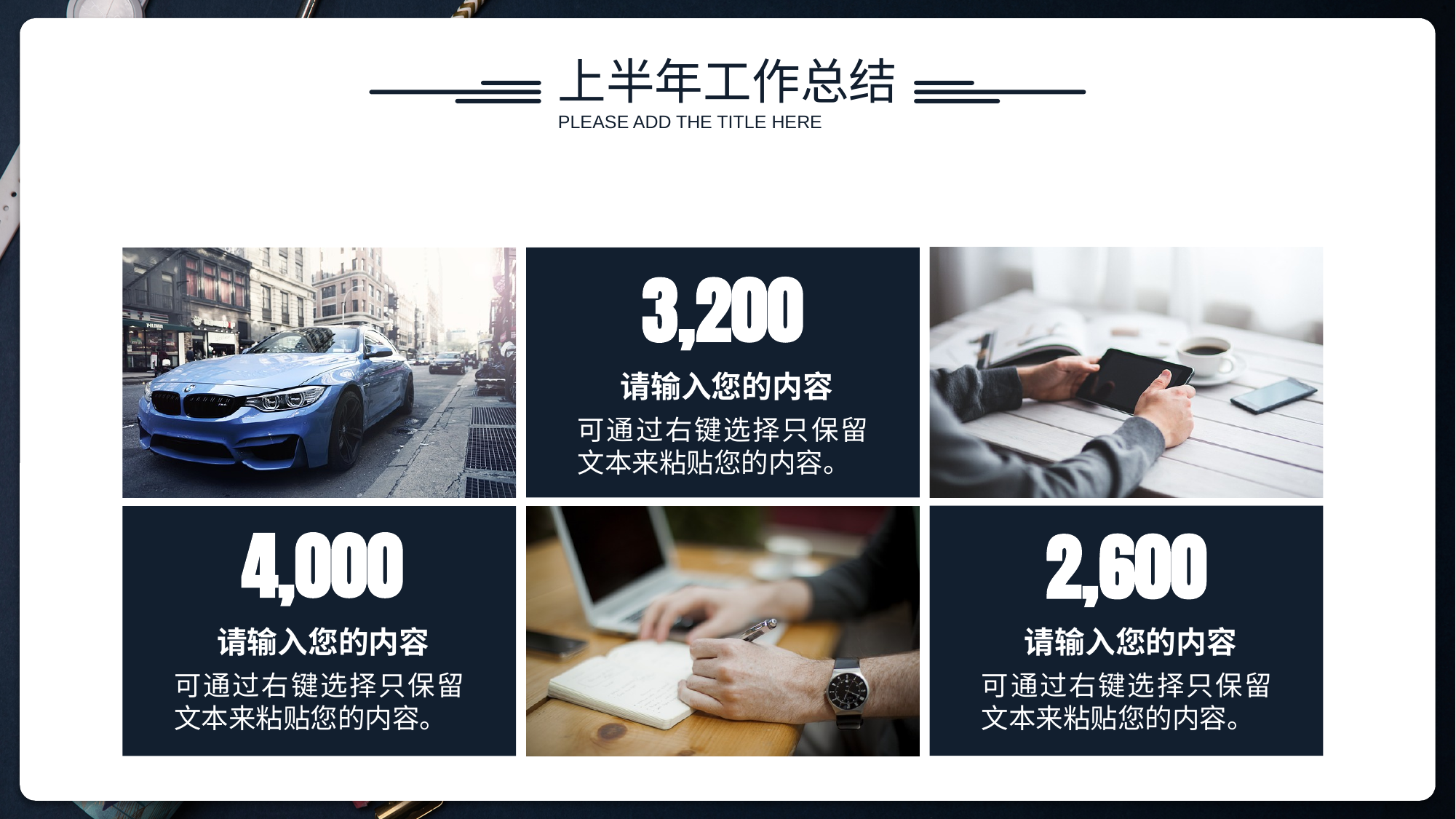

上半年工作总结
PLEASE ADD THE TITLE HERE

3,200
请输入您的内容
可通过右键选择只保留文本来粘贴您的内容。

4,000
2,600
请输入您的内容
可通过右键选择只保留文本来粘贴您的内容。
请输入您的内容
可通过右键选择只保留文本来粘贴您的内容。